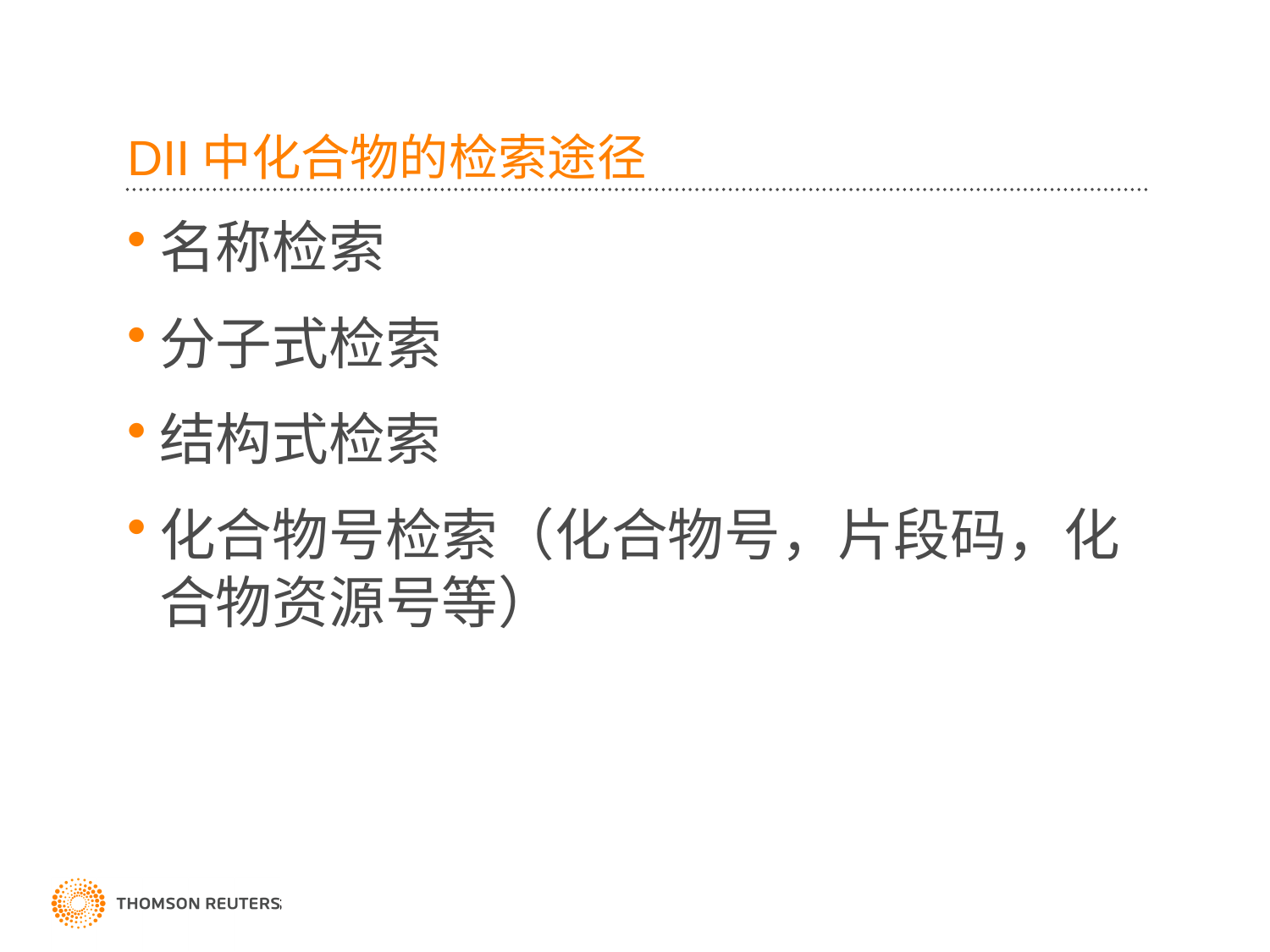

# DII中化合物的检索途径
名称检索
分子式检索
结构式检索
化合物号检索（化合物号，片段码，化合物资源号等）